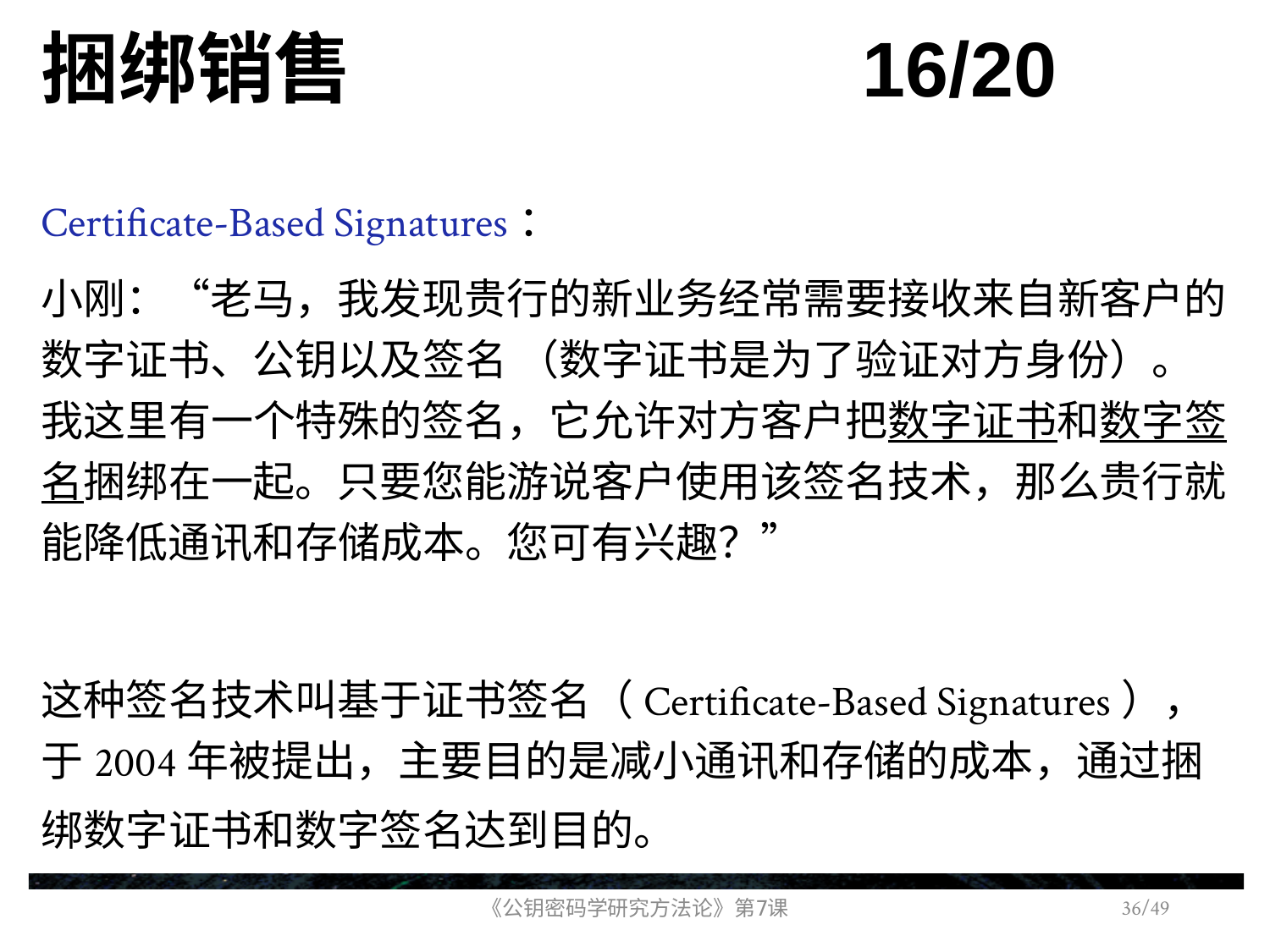

# 捆绑销售                            16/20
Certificate-Based Signatures：
小刚：“老马，我发现贵行的新业务经常需要接收来自新客户的数字证书、公钥以及签名 （数字证书是为了验证对方身份）。我这里有一个特殊的签名，它允许对方客户把数字证书和数字签名捆绑在一起。只要您能游说客户使用该签名技术，那么贵行就能降低通讯和存储成本。您可有兴趣？”

这种签名技术叫基于证书签名（Certificate-Based Signatures），于2004年被提出，主要目的是减小通讯和存储的成本，通过捆绑数字证书和数字签名达到目的。
《公钥密码学研究方法论》第7课
36/49